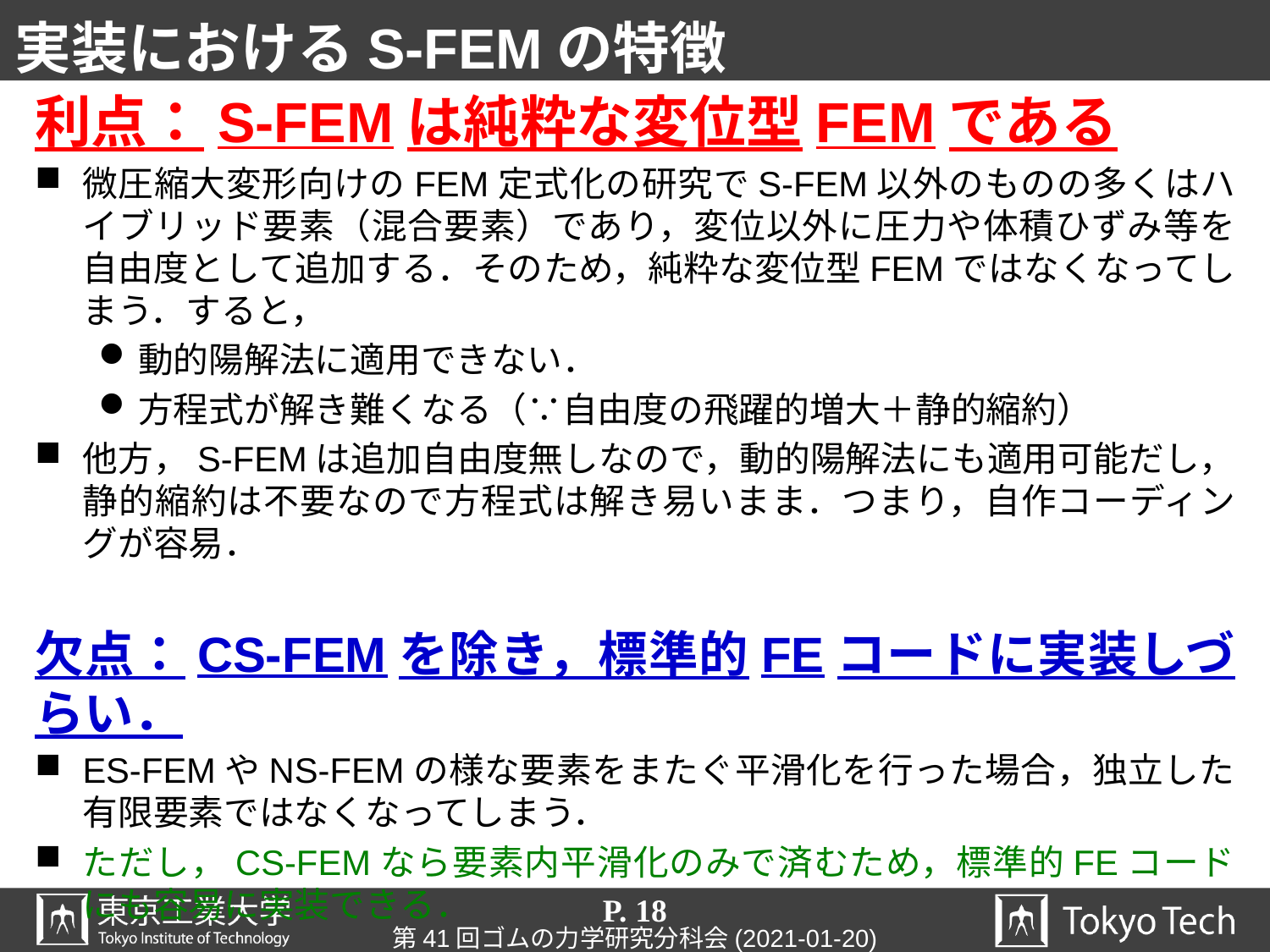

# 実装におけるS-FEMの特徴
利点：S-FEMは純粋な変位型FEMである
微圧縮大変形向けのFEM定式化の研究でS-FEM以外のものの多くはハイブリッド要素（混合要素）であり，変位以外に圧力や体積ひずみ等を自由度として追加する．そのため，純粋な変位型FEMではなくなってしまう．すると，
動的陽解法に適用できない．
方程式が解き難くなる（∵自由度の飛躍的増大＋静的縮約）
他方，S-FEMは追加自由度無しなので，動的陽解法にも適用可能だし，静的縮約は不要なので方程式は解き易いまま．つまり，自作コーディングが容易．

欠点：CS-FEMを除き，標準的FEコードに実装しづらい．
ES-FEMやNS-FEMの様な要素をまたぐ平滑化を行った場合，独立した有限要素ではなくなってしまう．
ただし，CS-FEMなら要素内平滑化のみで済むため，標準的FEコードにも容易に実装できる．
P. 18